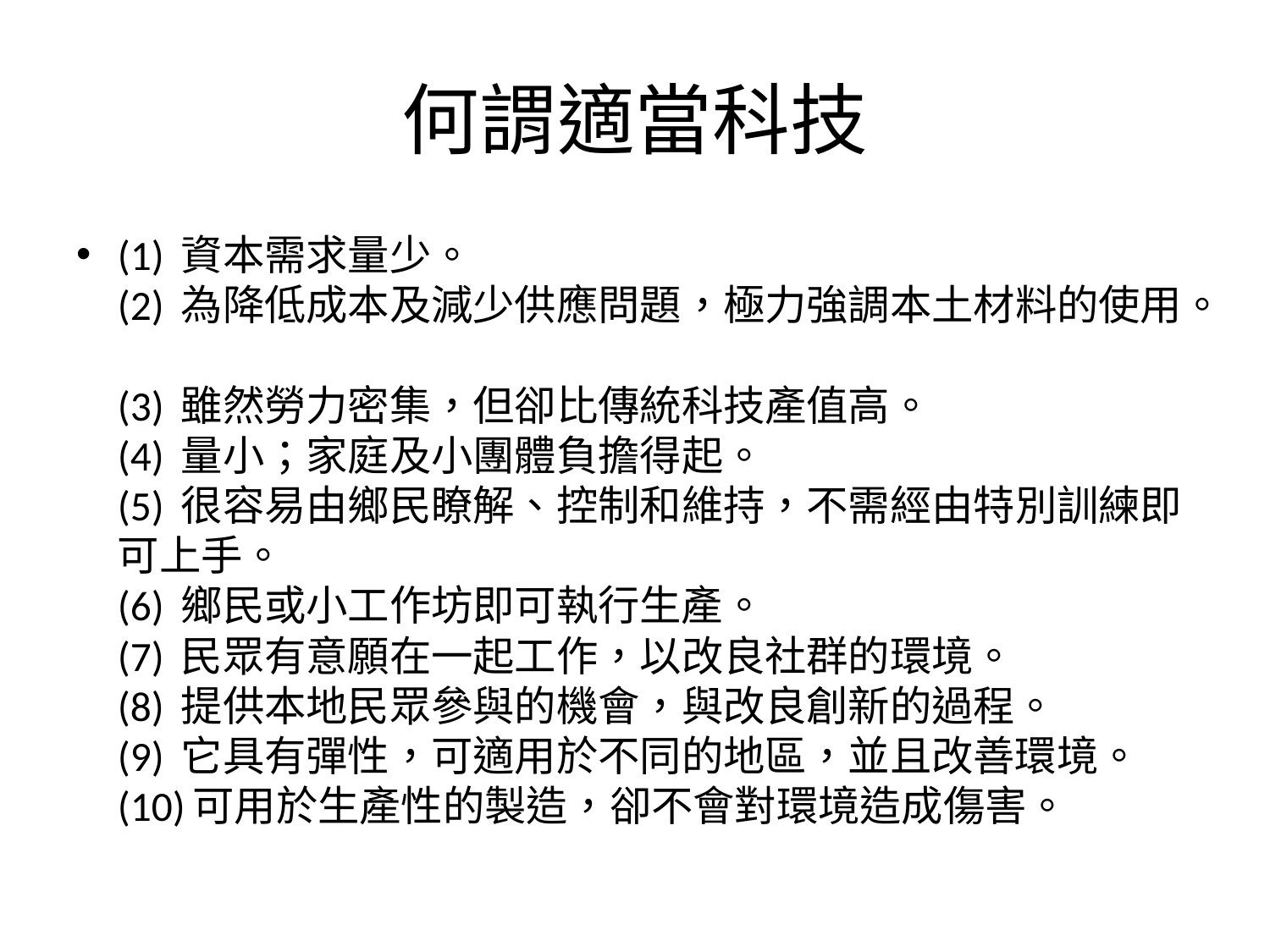

# 何謂適當科技
(1) 資本需求量少。
(2) 為降低成本及減少供應問題，極力強調本土材料的使用。
(3) 雖然勞力密集，但卻比傳統科技產值高。
(4) 量小；家庭及小團體負擔得起。
(5) 很容易由鄉民瞭解、控制和維持，不需經由特別訓練即可上手。
(6) 鄉民或小工作坊即可執行生產。
(7) 民眾有意願在一起工作，以改良社群的環境。
(8) 提供本地民眾參與的機會，與改良創新的過程。
(9) 它具有彈性，可適用於不同的地區，並且改善環境。
(10)可用於生產性的製造，卻不會對環境造成傷害。